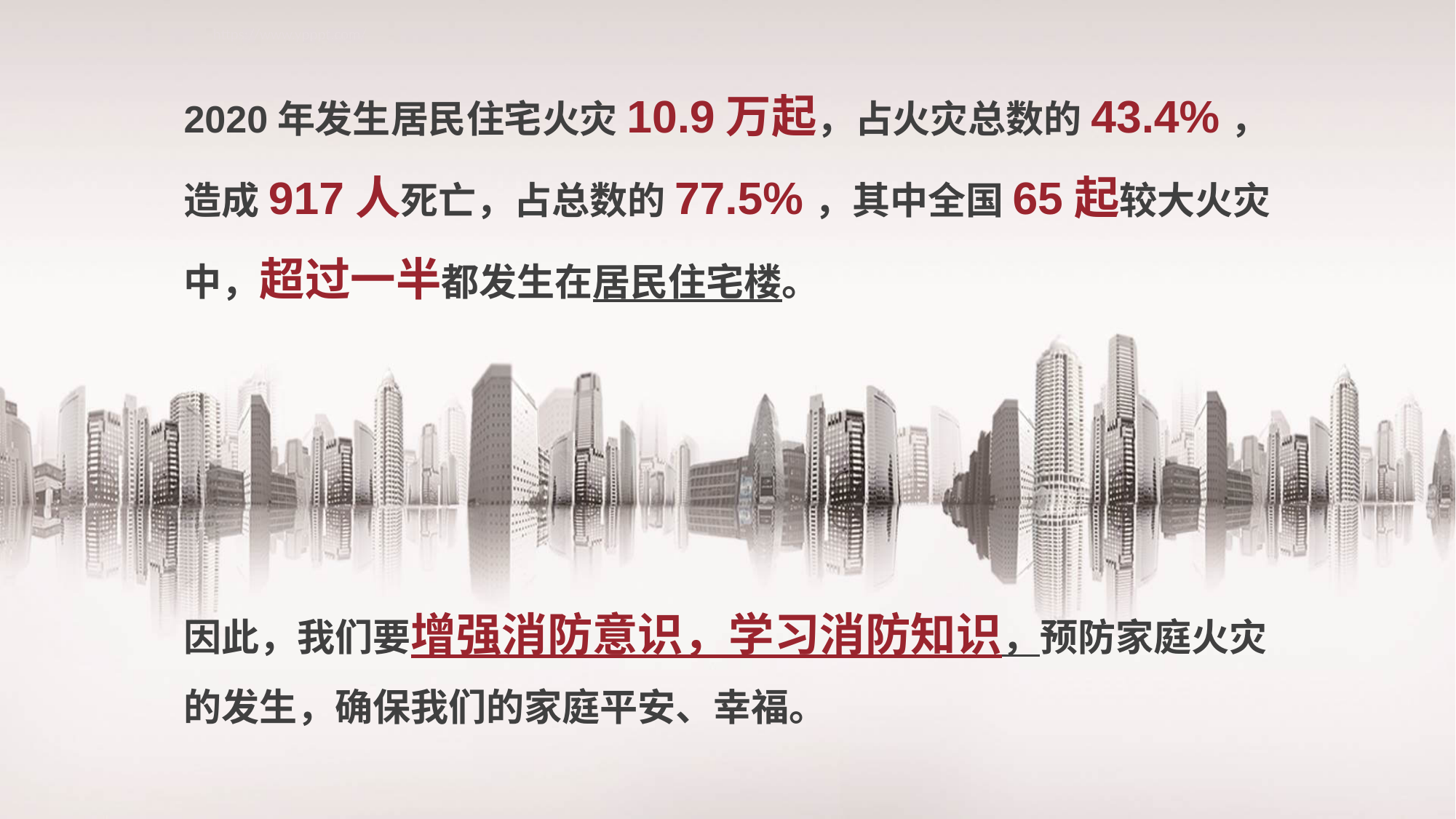

https://www.ypppt.com/
2020年发生居民住宅火灾10.9万起，占火灾总数的43.4%，造成917人死亡，占总数的77.5%，其中全国65起较大火灾中，超过一半都发生在居民住宅楼。
因此，我们要增强消防意识，学习消防知识，预防家庭火灾的发生，确保我们的家庭平安、幸福。